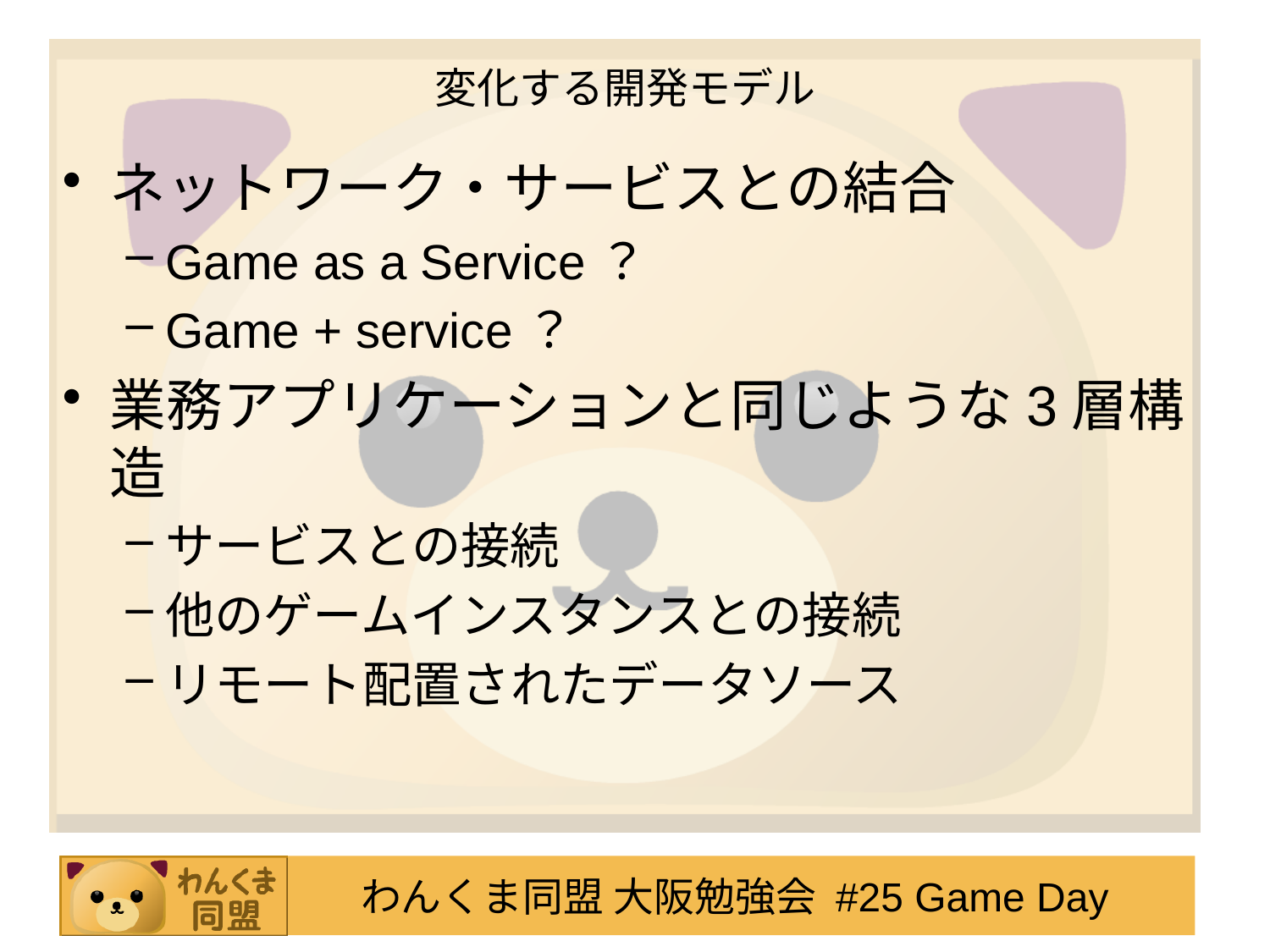

# 変化する開発モデル
ネットワーク・サービスとの結合
Game as a Service？
Game + service？
業務アプリケーションと同じような3層構造
サービスとの接続
他のゲームインスタンスとの接続
リモート配置されたデータソース